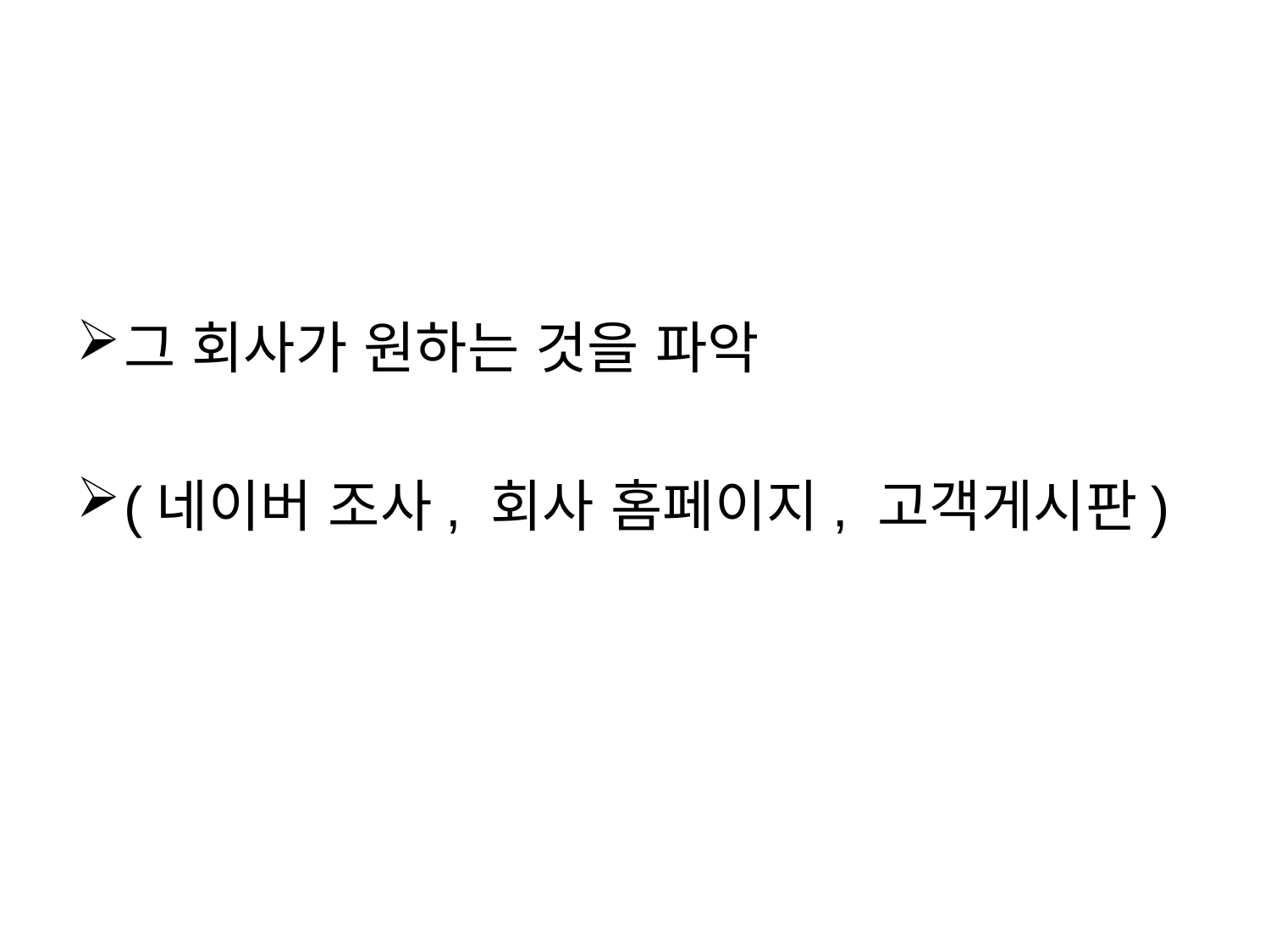

#
그 회사가 원하는 것을 파악

(네이버 조사, 회사 홈페이지, 고객게시판)